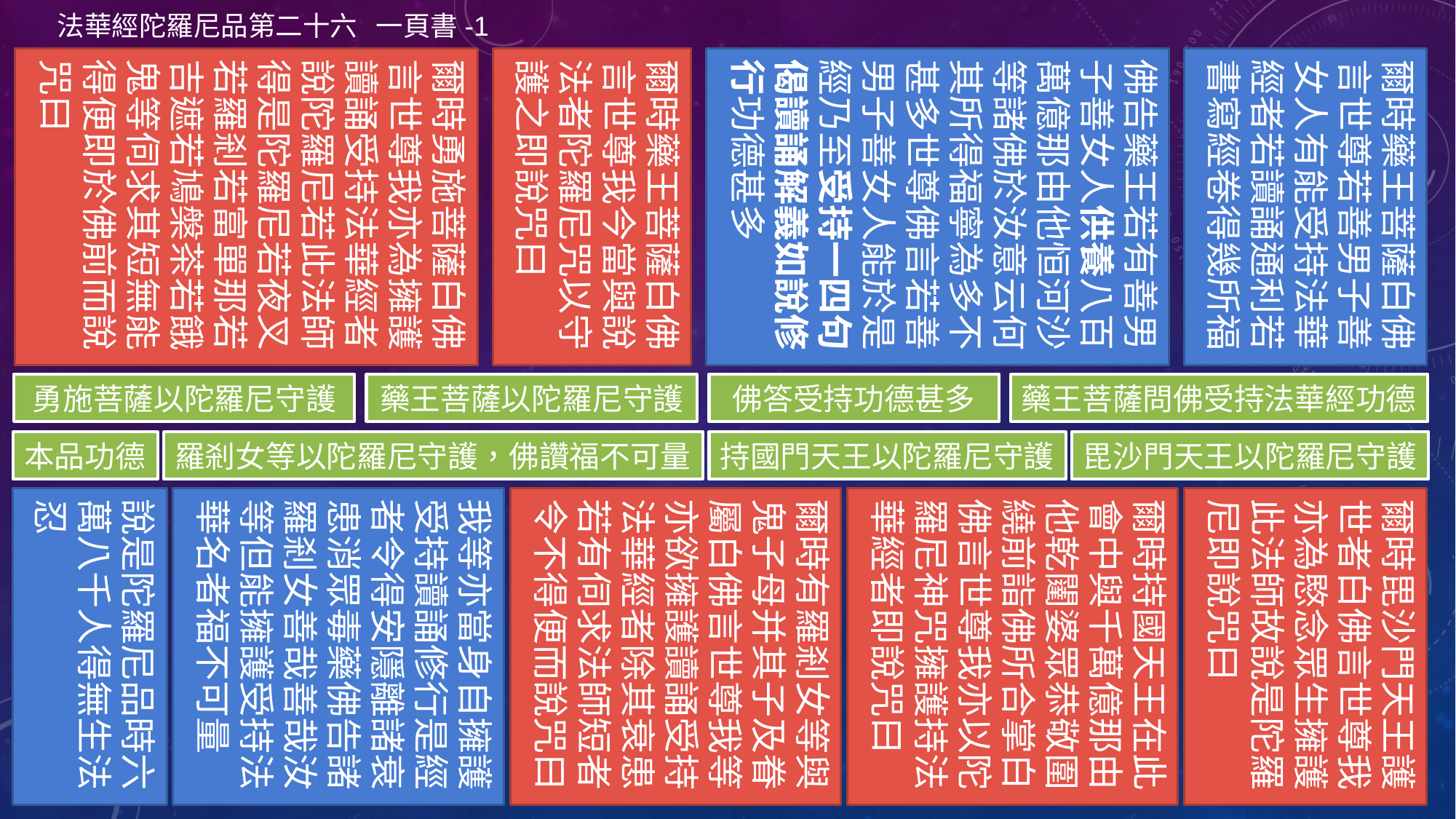

法華經陀羅尼品第二十六   一頁書-1
爾時勇施菩薩白佛言世尊我亦為擁護讀誦受持法華經者說陀羅尼若此法師得是陀羅尼若夜叉若羅剎若富單那若吉遮若鳩槃茶若餓鬼等伺求其短無能得便即於佛前而說咒曰
爾時藥王菩薩白佛言世尊我今當與說法者陀羅尼咒以守護之即說咒曰
佛告藥王若有善男子善女人供養八百萬億那由他恒河沙等諸佛於汝意云何其所得福寧為多不甚多世尊佛言若善男子善女人能於是經乃至受持一四句偈讀誦解義如說修行功德甚多
爾時藥王菩薩白佛言世尊若善男子善女人有能受持法華經者若讀誦通利若書寫經卷得幾所福
勇施菩薩以陀羅尼守護
藥王菩薩以陀羅尼守護
佛答受持功德甚多
藥王菩薩問佛受持法華經功德
本品功德
羅剎女等以陀羅尼守護，佛讚福不可量
持國門天王以陀羅尼守護
毘沙門天王以陀羅尼守護
說是陀羅尼品時六萬八千人得無生法忍
我等亦當身自擁護受持讀誦修行是經者令得安隱離諸衰患消眾毒藥佛告諸羅剎女善哉善哉汝等但能擁護受持法華名者福不可量
爾時有羅剎女等與鬼子母并其子及眷屬白佛言世尊我等亦欲擁護讀誦受持法華經者除其衰患若有伺求法師短者令不得便而說咒曰
爾時持國天王在此會中與千萬億那由他乾闥婆眾恭敬圍繞前詣佛所合掌白佛言世尊我亦以陀羅尼神咒擁護持法華經者即說咒曰
爾時毘沙門天王護世者白佛言世尊我亦為愍念眾生擁護此法師故說是陀羅尼即說咒曰
59